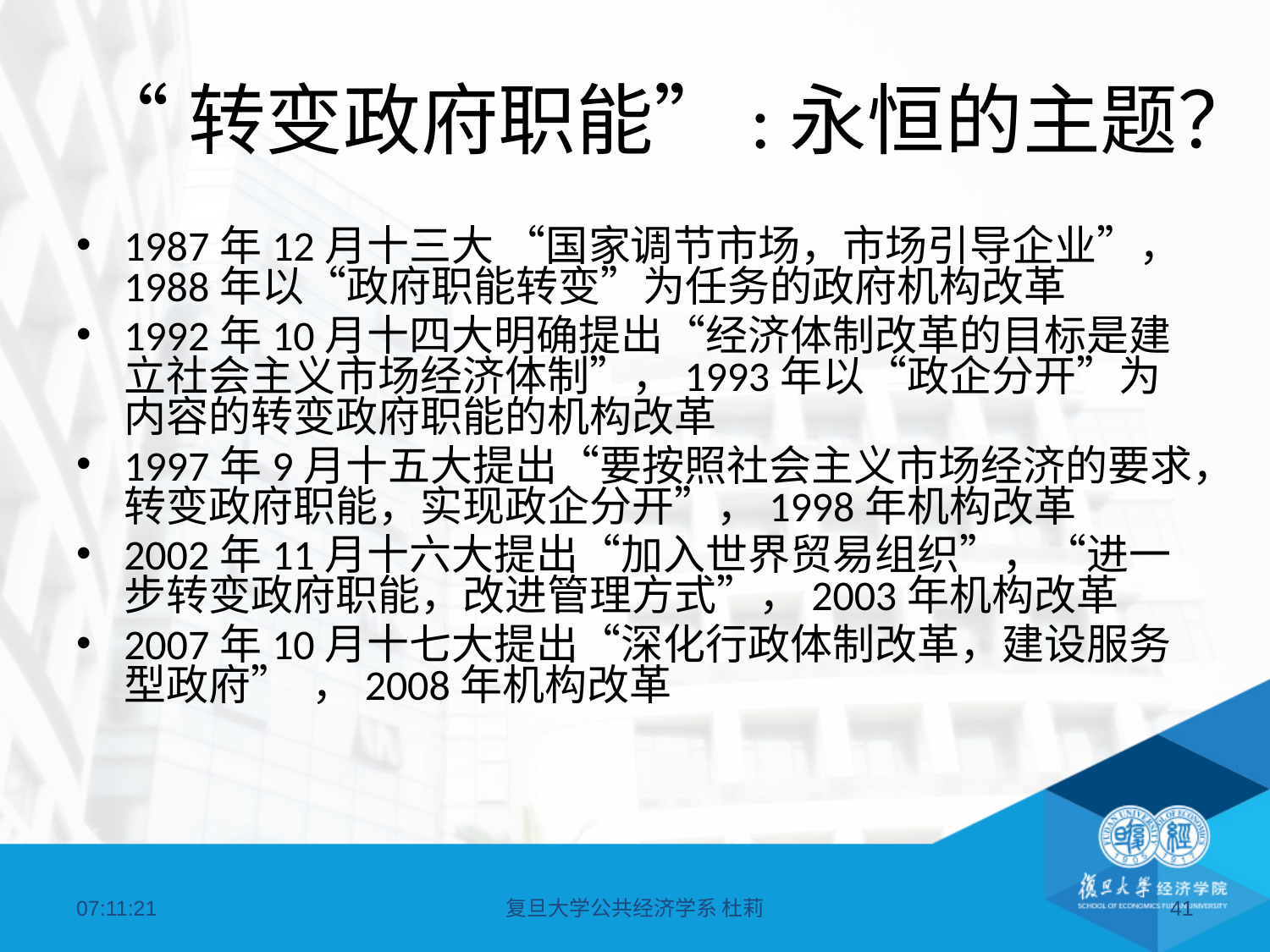

# “转变政府职能”:永恒的主题？
1987年12月十三大 “国家调节市场，市场引导企业”，1988年以“政府职能转变”为任务的政府机构改革
1992年10月十四大明确提出“经济体制改革的目标是建立社会主义市场经济体制”，1993年以“政企分开”为内容的转变政府职能的机构改革
1997年9月十五大提出“要按照社会主义市场经济的要求，转变政府职能，实现政企分开”，1998年机构改革
2002年11月十六大提出“加入世界贸易组织”，“进一步转变政府职能，改进管理方式”，2003年机构改革
2007年10月十七大提出“深化行政体制改革，建设服务型政府”  ，2008年机构改革
07:11:21
复旦大学公共经济学系 杜莉
41